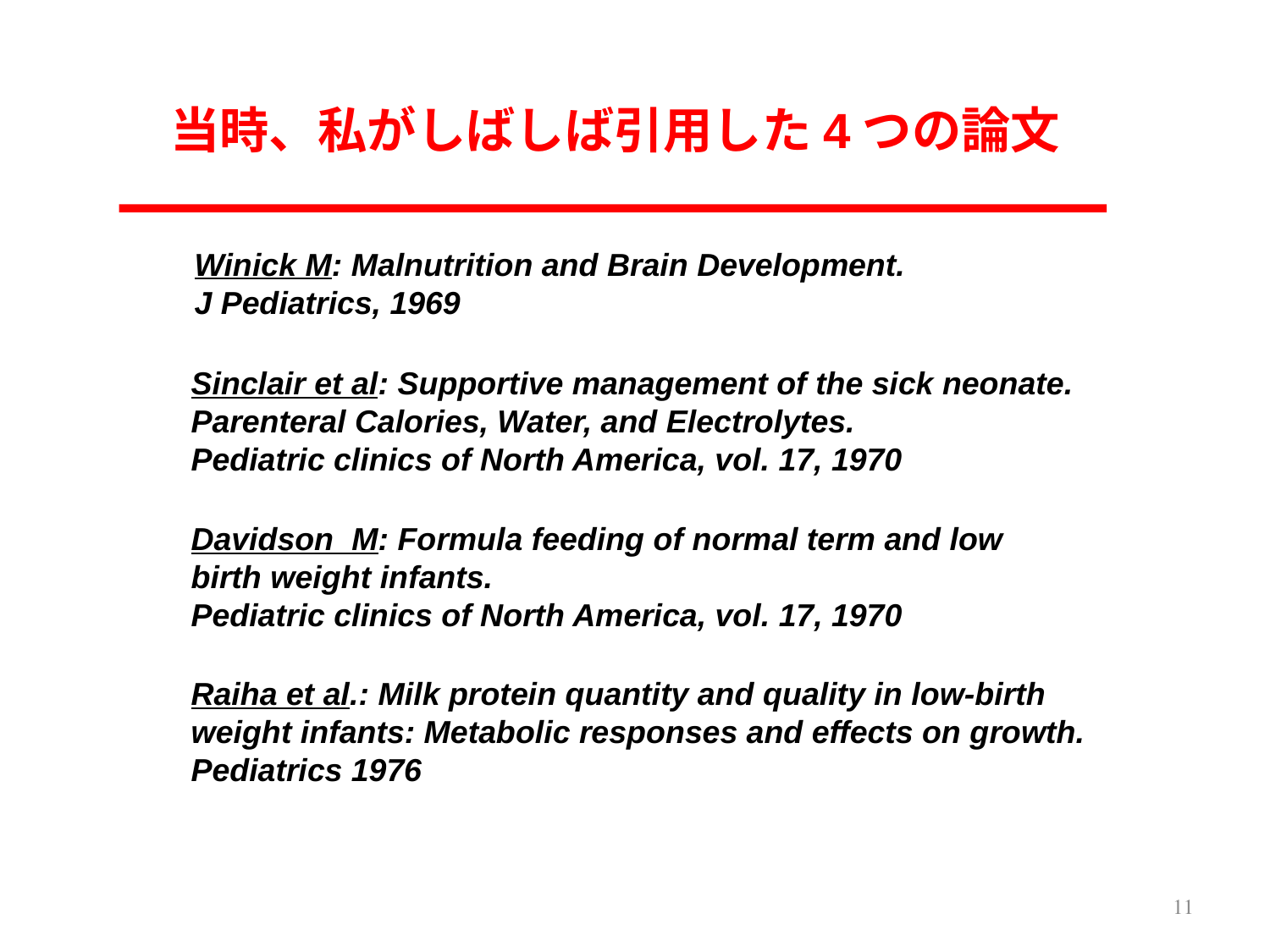

# 当時、私がしばしば引用した4つの論文

Winick M: Malnutrition and Brain Development.
J Pediatrics, 1969

Sinclair et al: Supportive management of the sick neonate. Parenteral Calories, Water, and Electrolytes.
Pediatric clinics of North America, vol. 17, 1970
Davidson  M: Formula feeding of normal term and low birth weight infants.
Pediatric clinics of North America, vol. 17, 1970
Raiha et al.: Milk protein quantity and quality in low-birth weight infants: Metabolic responses and effects on growth.
Pediatrics 1976
11